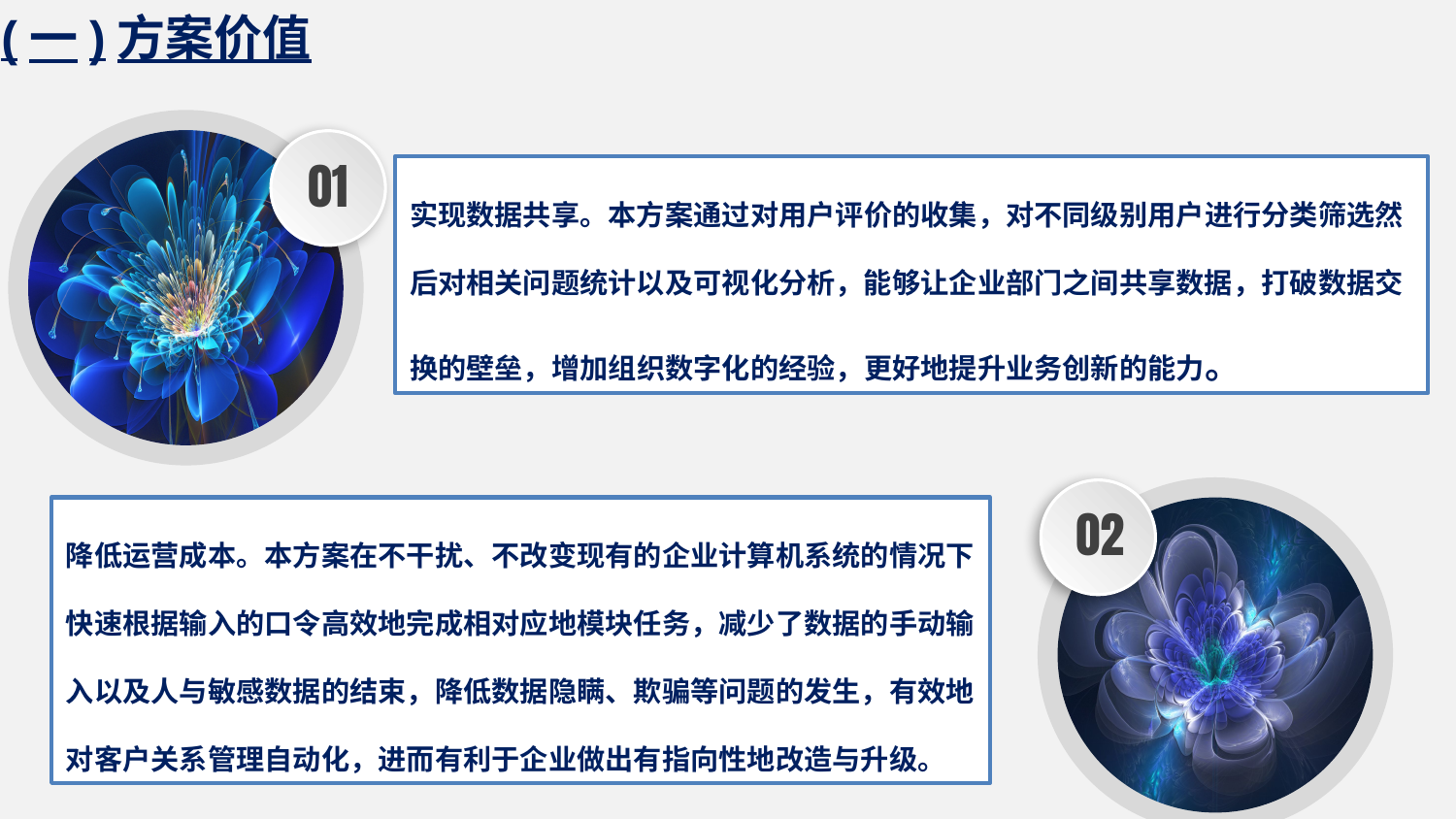

(一)方案价值

01
实现数据共享。本方案通过对用户评价的收集，对不同级别用户进行分类筛选然后对相关问题统计以及可视化分析，能够让企业部门之间共享数据，打破数据交换的壁垒，增加组织数字化的经验，更好地提升业务创新的能力。

02
降低运营成本。本方案在不干扰、不改变现有的企业计算机系统的情况下快速根据输入的口令高效地完成相对应地模块任务，减少了数据的手动输入以及人与敏感数据的结束，降低数据隐瞒、欺骗等问题的发生，有效地对客户关系管理自动化，进而有利于企业做出有指向性地改造与升级。